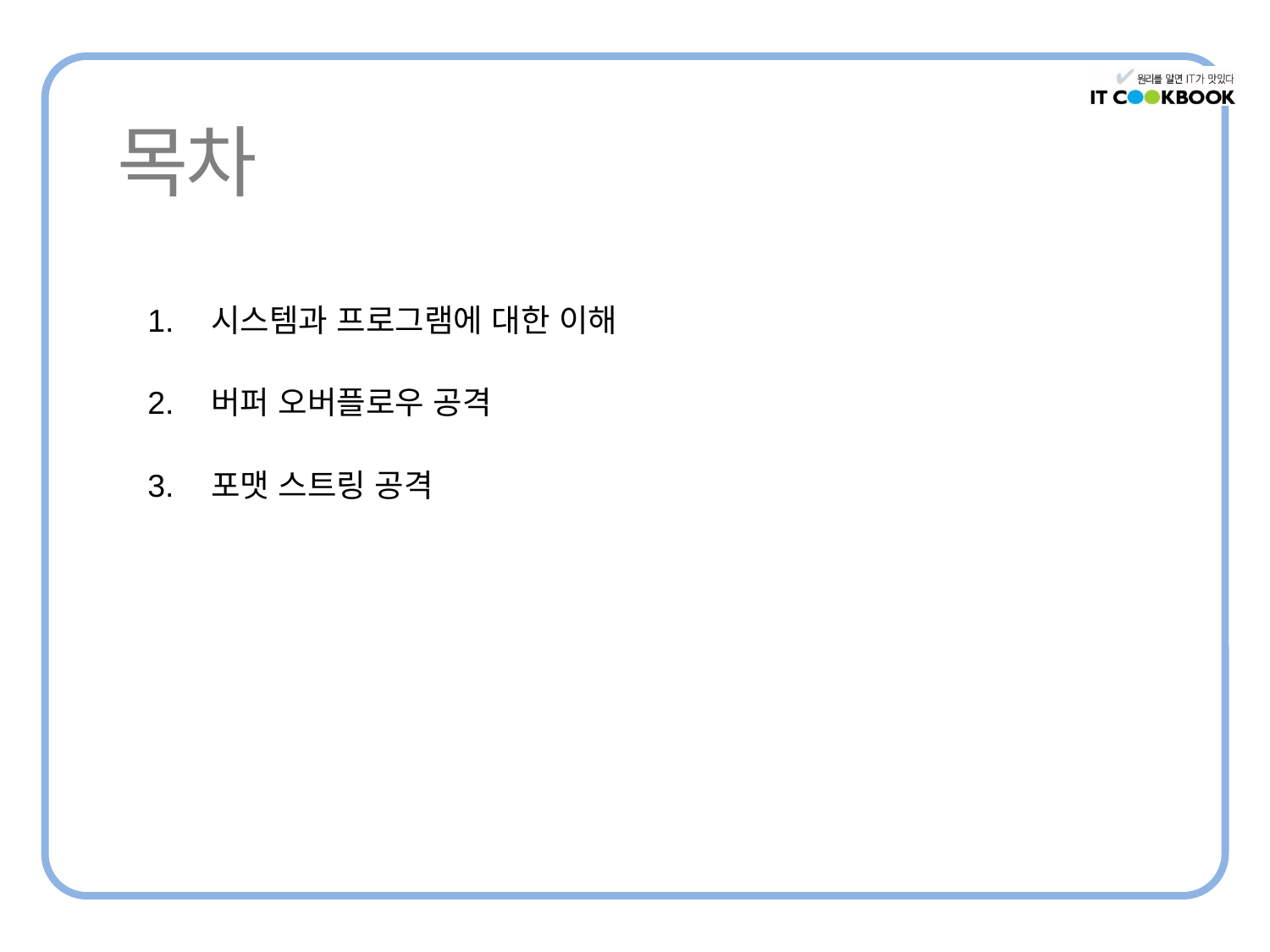

시스템과 프로그램에 대한 이해
버퍼 오버플로우 공격
포맷 스트링 공격